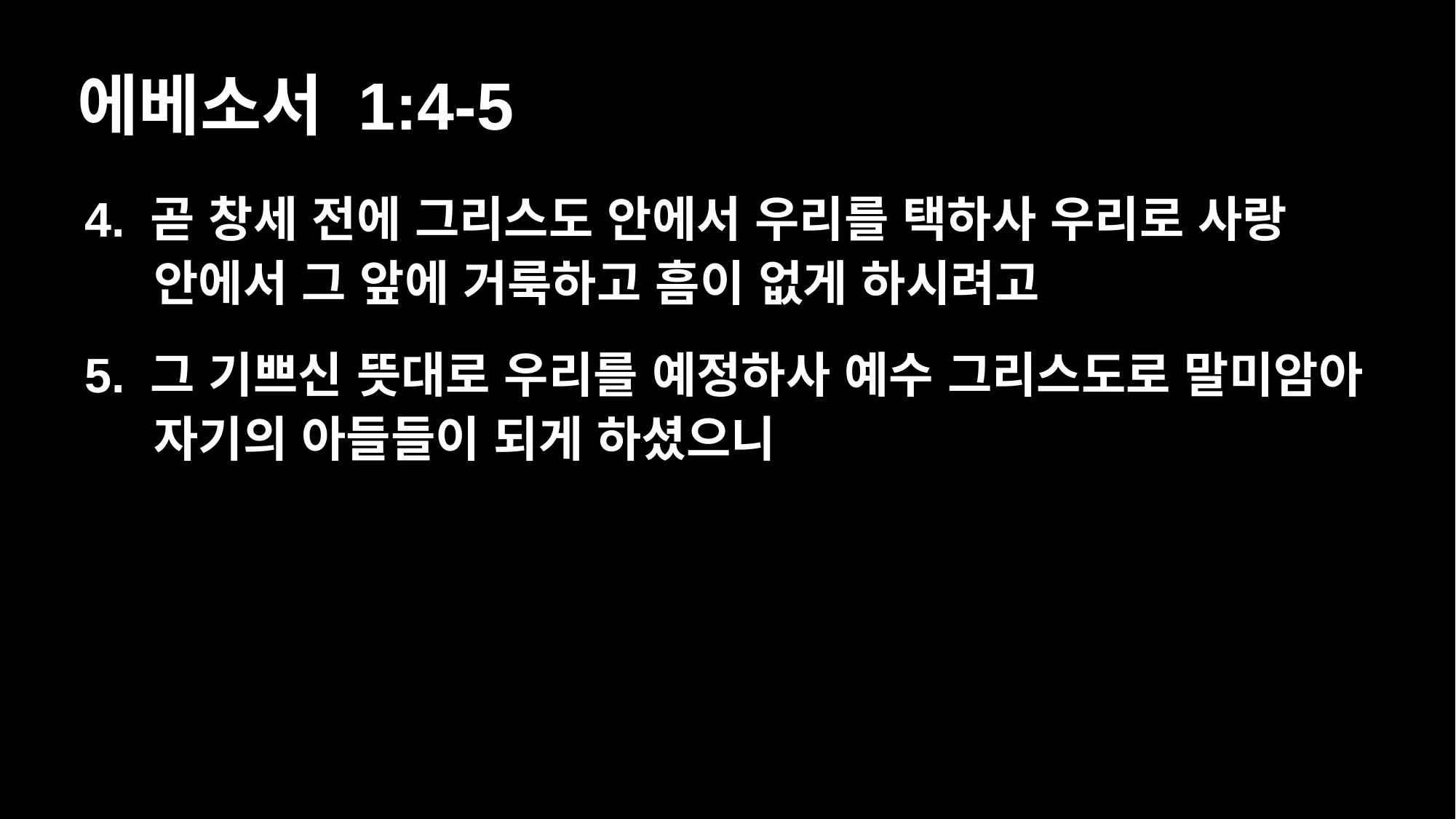

# 에베소서 1:4-5
4. 곧 창세 전에 그리스도 안에서 우리를 택하사 우리로 사랑 안에서 그 앞에 거룩하고 흠이 없게 하시려고
5. 그 기쁘신 뜻대로 우리를 예정하사 예수 그리스도로 말미암아 자기의 아들들이 되게 하셨으니